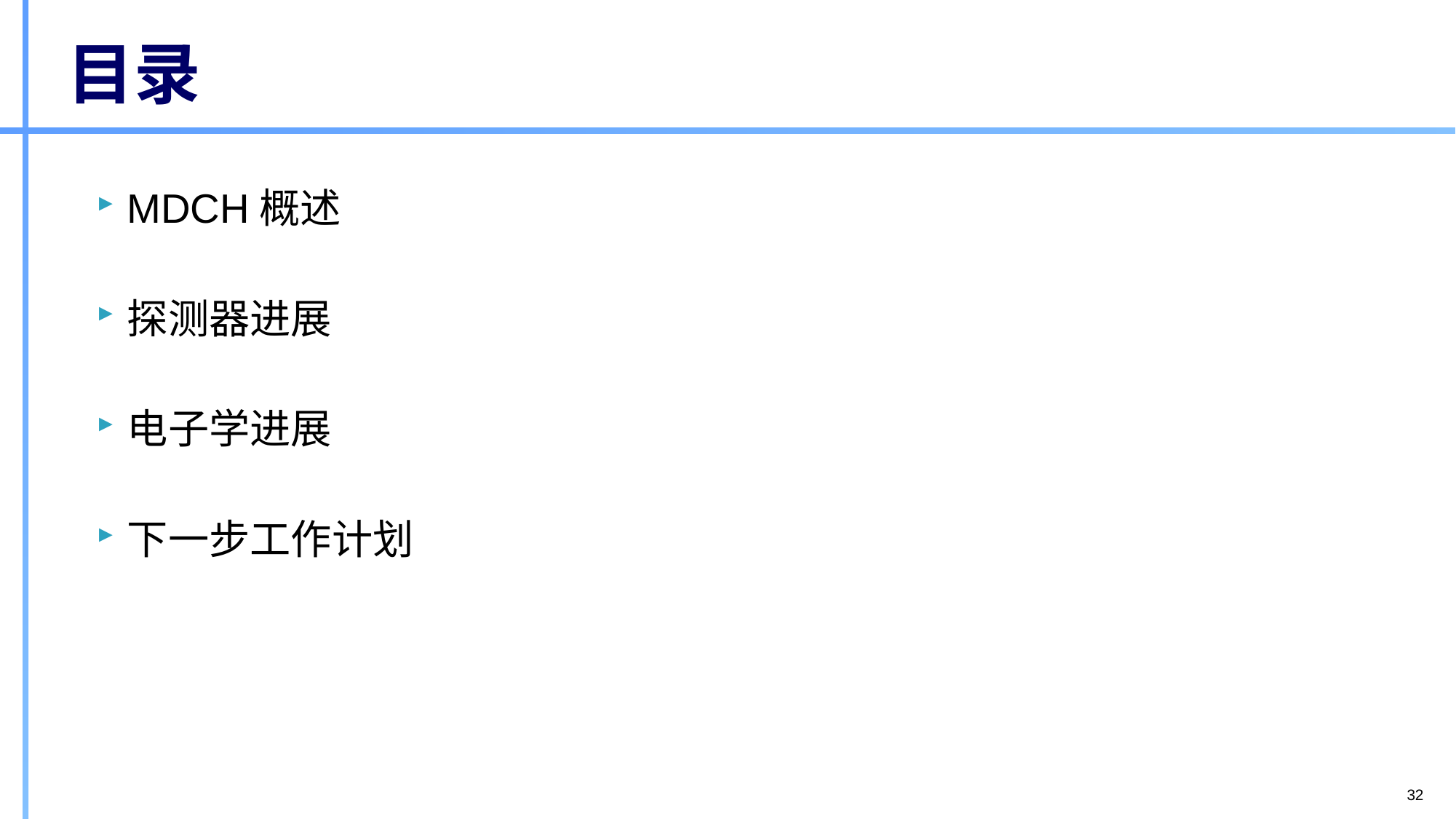

# 目录
MDCH概述

探测器进展

电子学进展

下一步工作计划
32